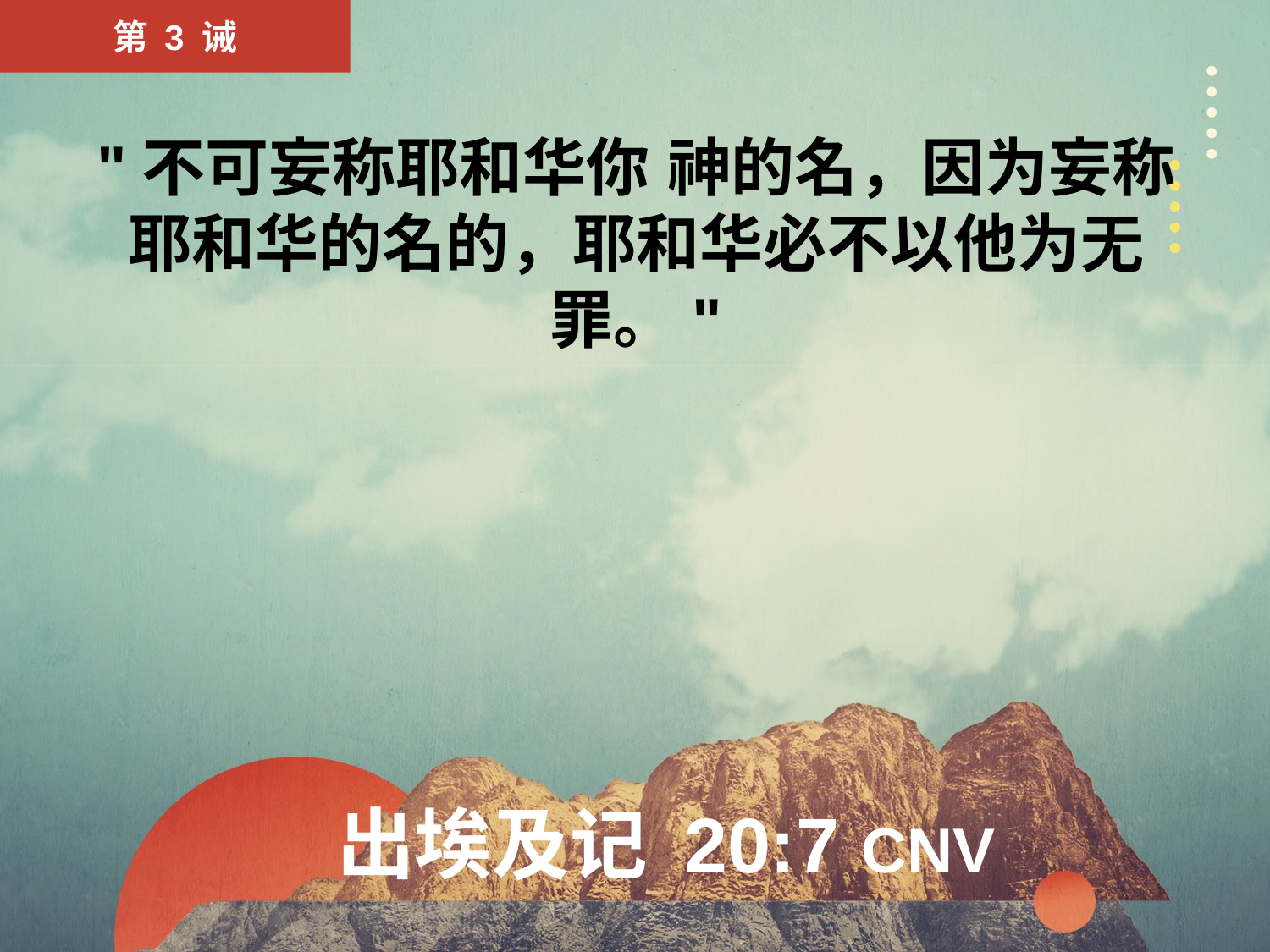

第 3 诫
"不可妄称耶和华你 神的名，因为妄称耶和华的名的，耶和华必不以他为无罪。"
# 出埃及记 20:7 CNV